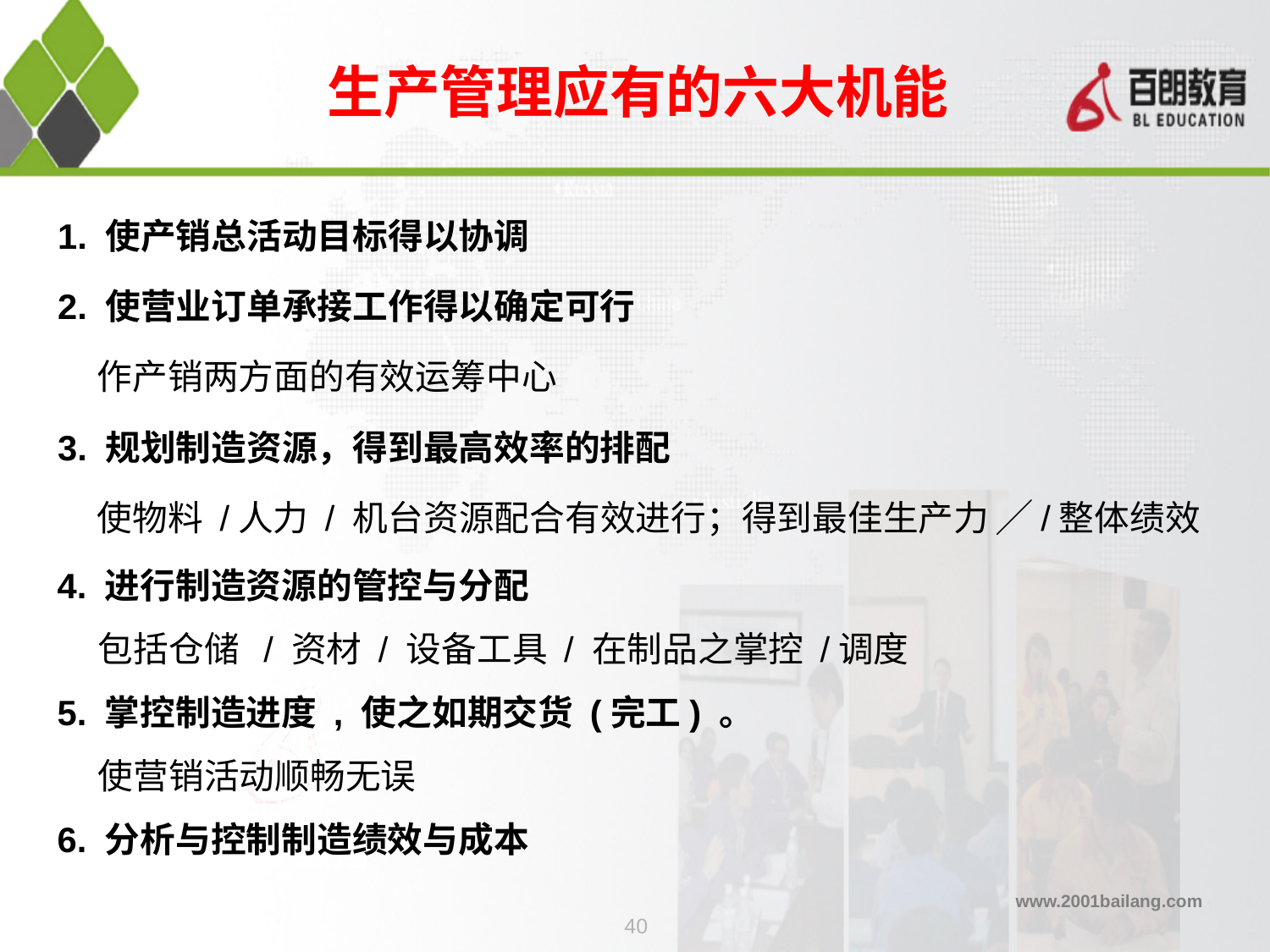

# 生产管理应有的六大机能
1. 使产销总活动目标得以协调
2. 使营业订单承接工作得以确定可行
    作产销两方面的有效运筹中心
3. 规划制造资源，得到最高效率的排配
    使物料 /人力 / 机台资源配合有效进行；得到最佳生产力 ╱/整体绩效
4. 进行制造资源的管控与分配
    包括仓储  / 资材 / 设备工具 / 在制品之掌控 /调度
5. 掌控制造进度 , 使之如期交货 (完工) 。
    使营销活动顺畅无误
6. 分析与控制制造绩效与成本
40